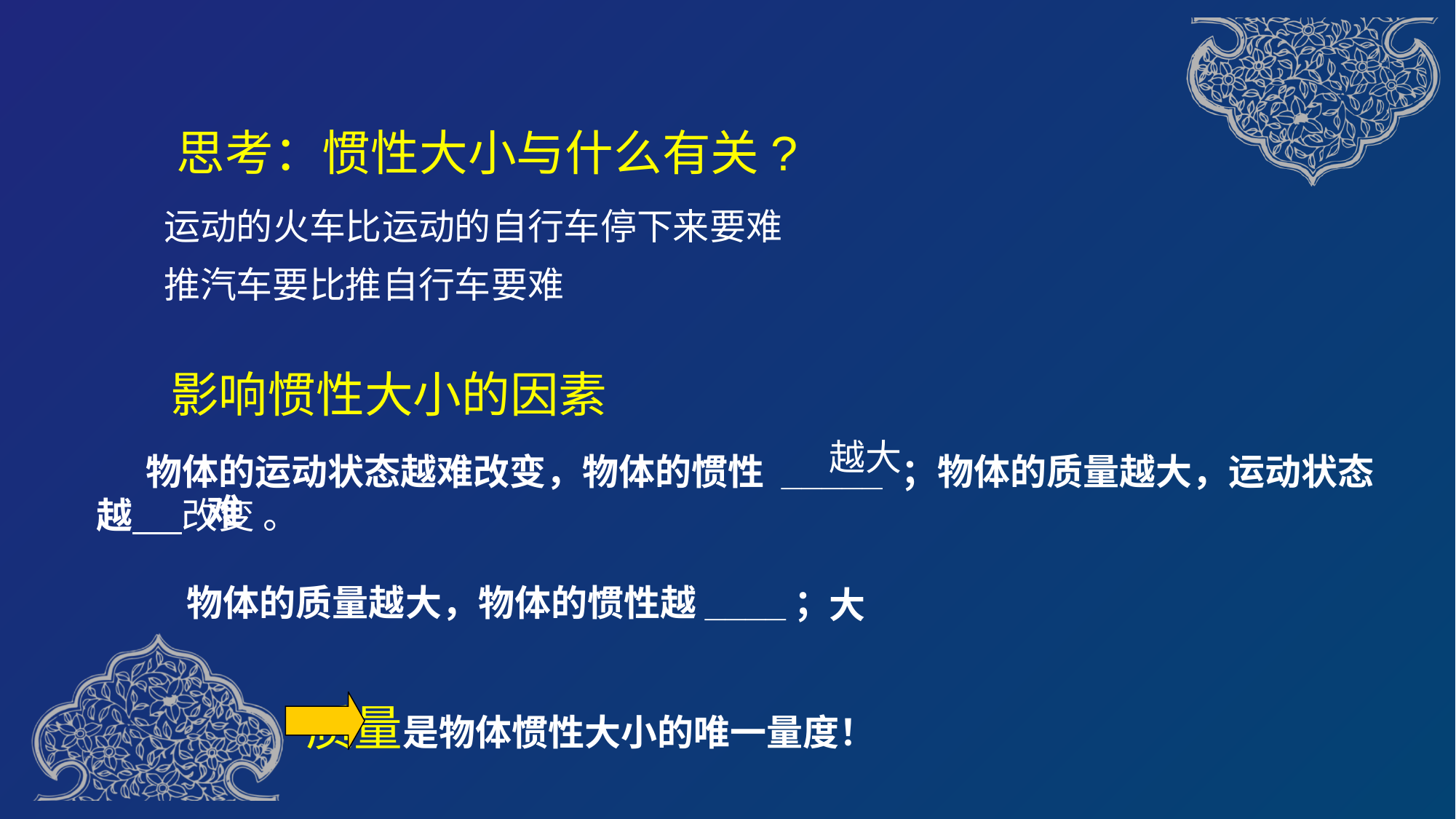

思考：惯性大小与什么有关?
     运动的火车比运动的自行车停下来要难
     推汽车要比推自行车要难

     物体的运动状态越难改变，物体的惯性 _____ ；物体的质量越大，运动状态越      改变 。

          物体的质量越大，物体的惯性越____；

 影响惯性大小的因素
越大
难
大

           质量是物体惯性大小的唯一量度！